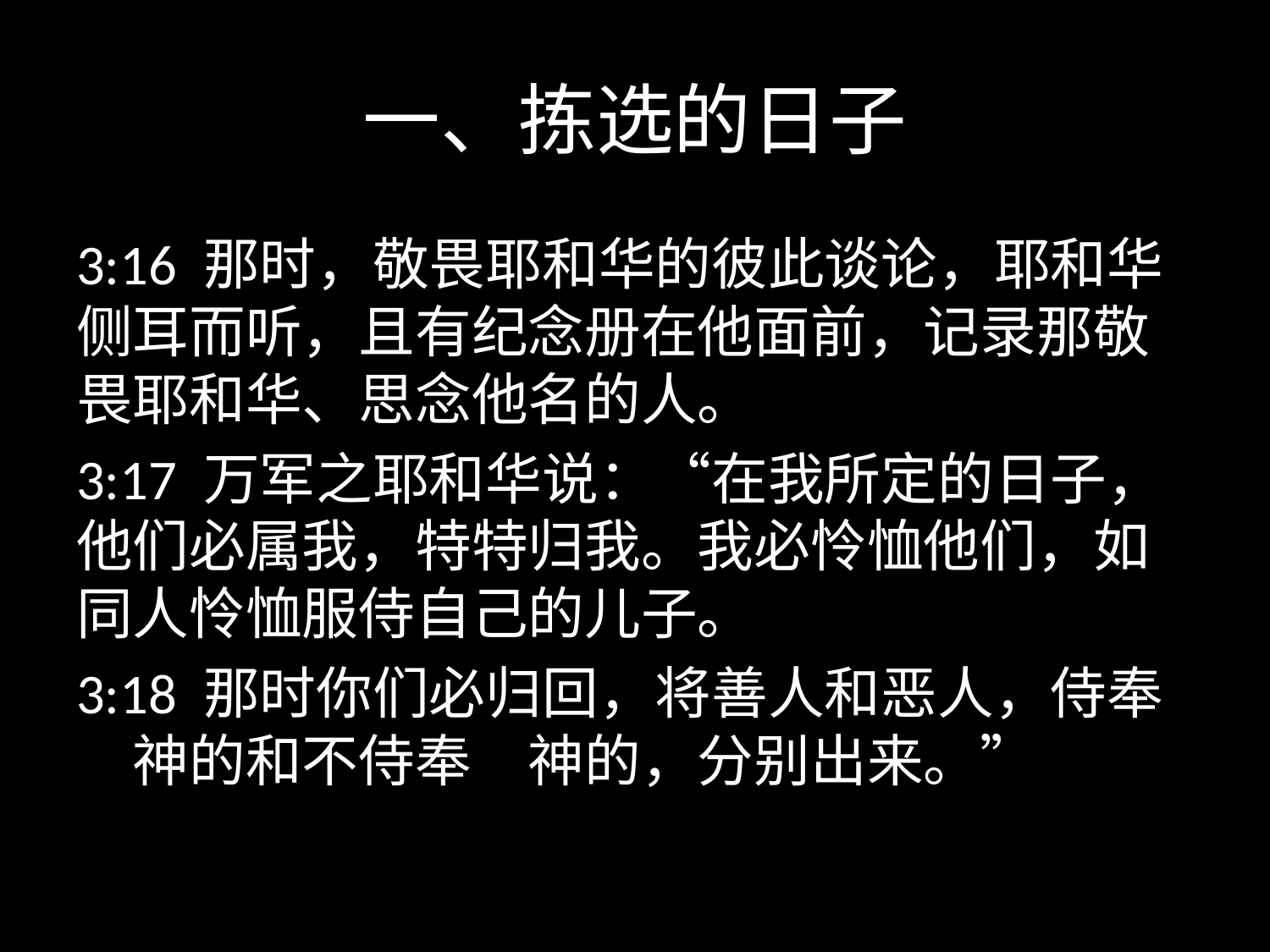

# 一、拣选的日子
3:16 那时，敬畏耶和华的彼此谈论，耶和华侧耳而听，且有纪念册在他面前，记录那敬畏耶和华、思念他名的人。
3:17 万军之耶和华说：“在我所定的日子，他们必属我，特特归我。我必怜恤他们，如同人怜恤服侍自己的儿子。
3:18 那时你们必归回，将善人和恶人，侍奉　神的和不侍奉　神的，分别出来。”